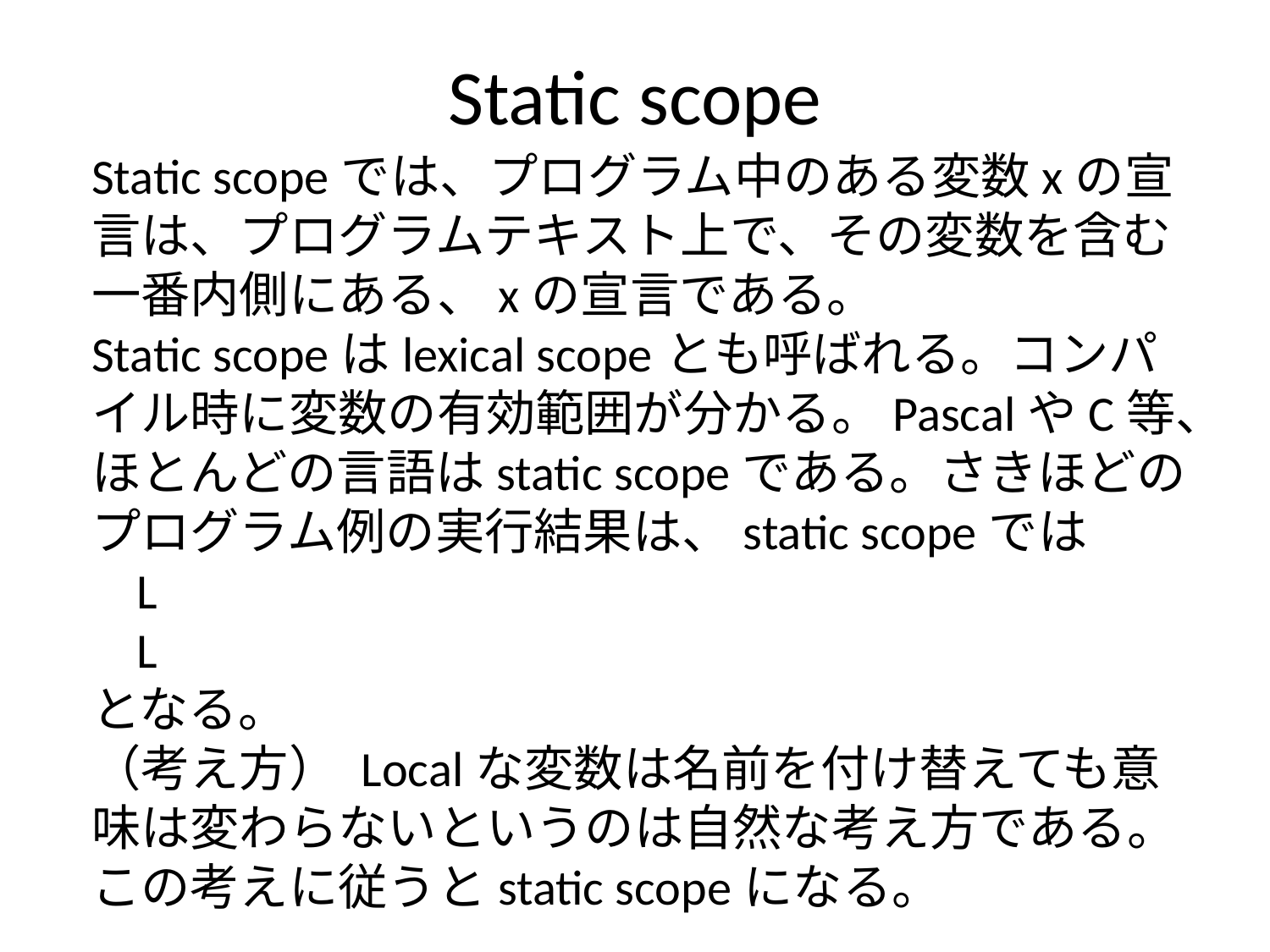

# Static scope
Static scopeでは、プログラム中のある変数xの宣言は、プログラムテキスト上で、その変数を含む一番内側にある、xの宣言である。
Static scopeはlexical scopeとも呼ばれる。コンパイル時に変数の有効範囲が分かる。PascalやC等、ほとんどの言語はstatic scopeである。さきほどのプログラム例の実行結果は、static scopeでは
    L
    L
となる。
（考え方） Localな変数は名前を付け替えても意味は変わらないというのは自然な考え方である。この考えに従うとstatic scopeになる。